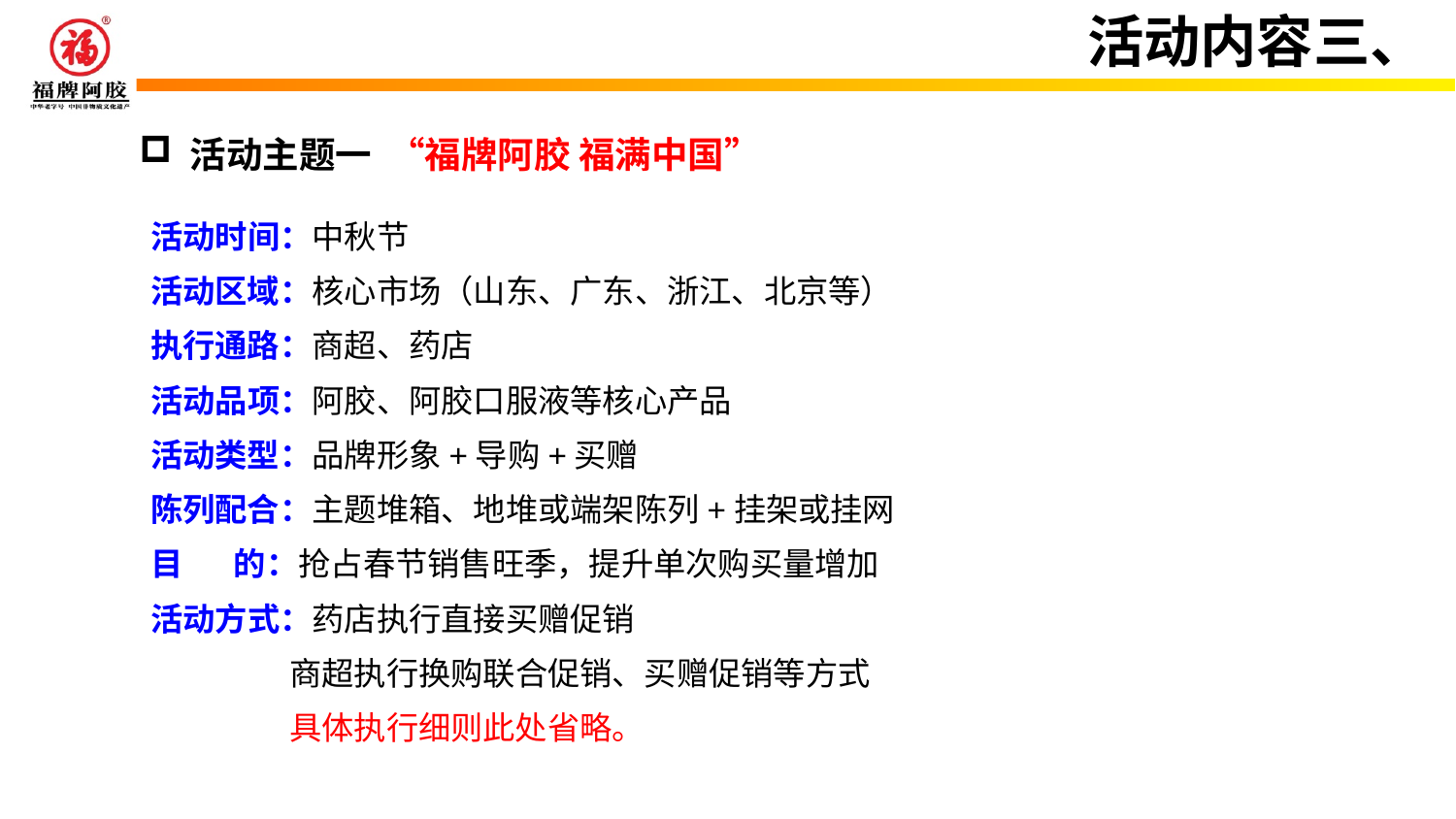

活动内容三、
 活动主题一  “福牌阿胶 福满中国”

活动时间：中秋节
活动区域：核心市场（山东、广东、浙江、北京等）
执行通路：商超、药店
活动品项：阿胶、阿胶口服液等核心产品
活动类型：品牌形象+导购+买赠
陈列配合：主题堆箱、地堆或端架陈列+挂架或挂网
目       的：抢占春节销售旺季，提升单次购买量增加
活动方式：药店执行直接买赠促销
                  商超执行换购联合促销、买赠促销等方式
                  具体执行细则此处省略。